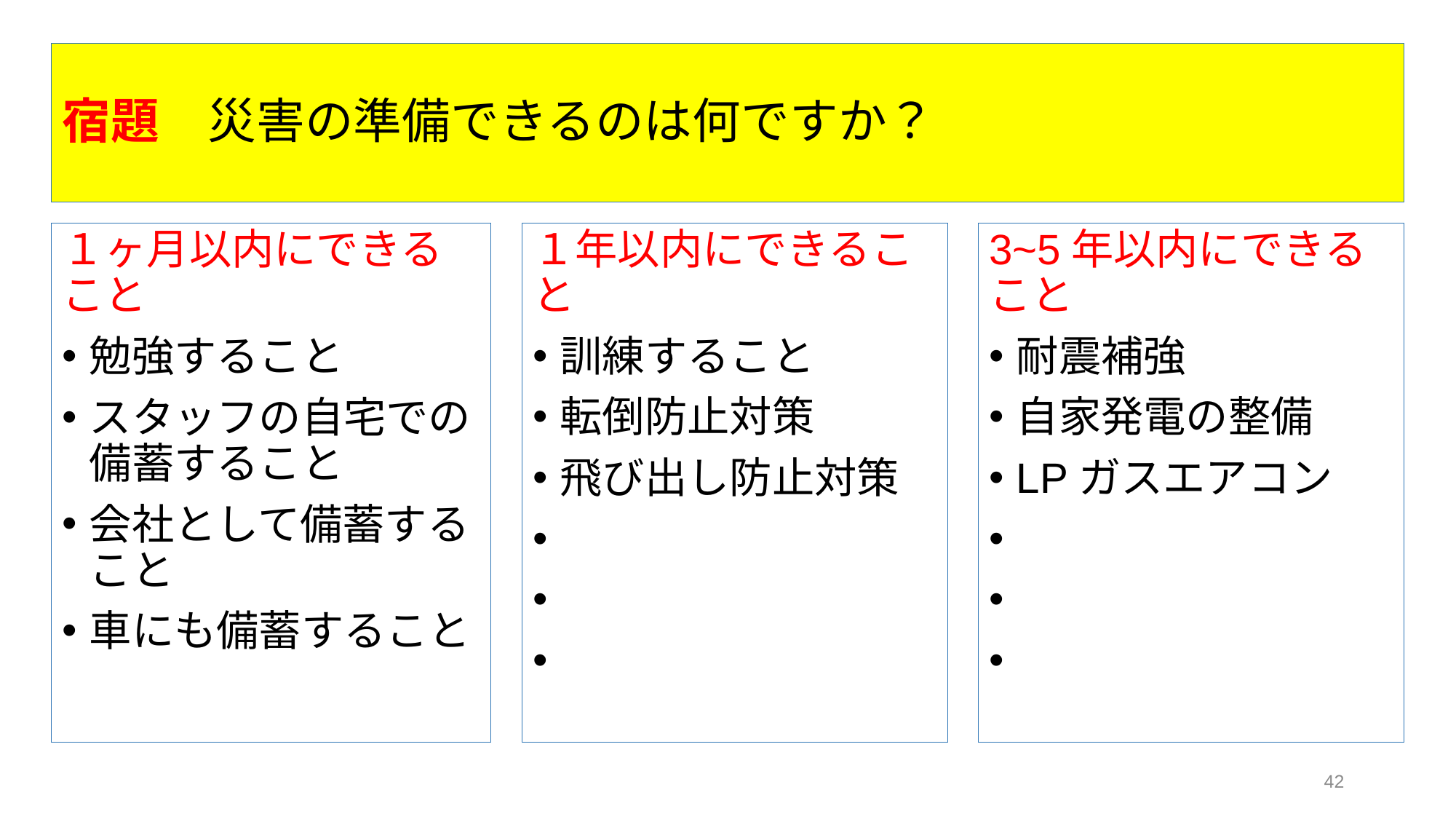

# 宿題　災害の準備できるのは何ですか？

１ヶ月以内にできること
勉強すること
スタッフの自宅での備蓄すること
会社として備蓄すること
車にも備蓄すること
１年以内にできること
訓練すること
転倒防止対策
飛び出し防止対策

3~5年以内にできること
耐震補強
自家発電の整備
LPガスエアコン

42